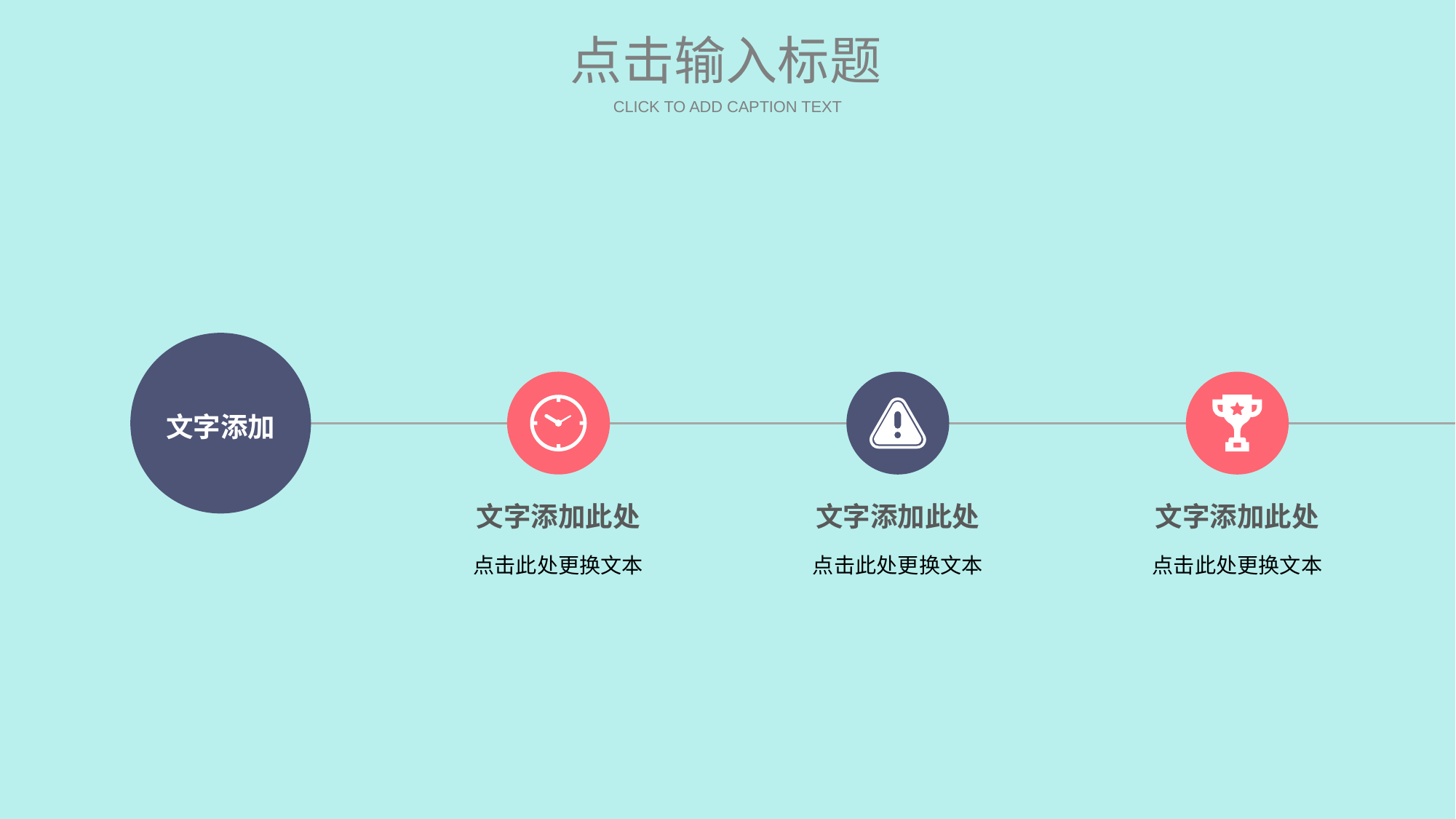

点击输入标题
CLICK TO ADD CAPTION TEXT

文字添加
文字添加此处
文字添加此处
文字添加此处
点击此处更换文本
点击此处更换文本
点击此处更换文本